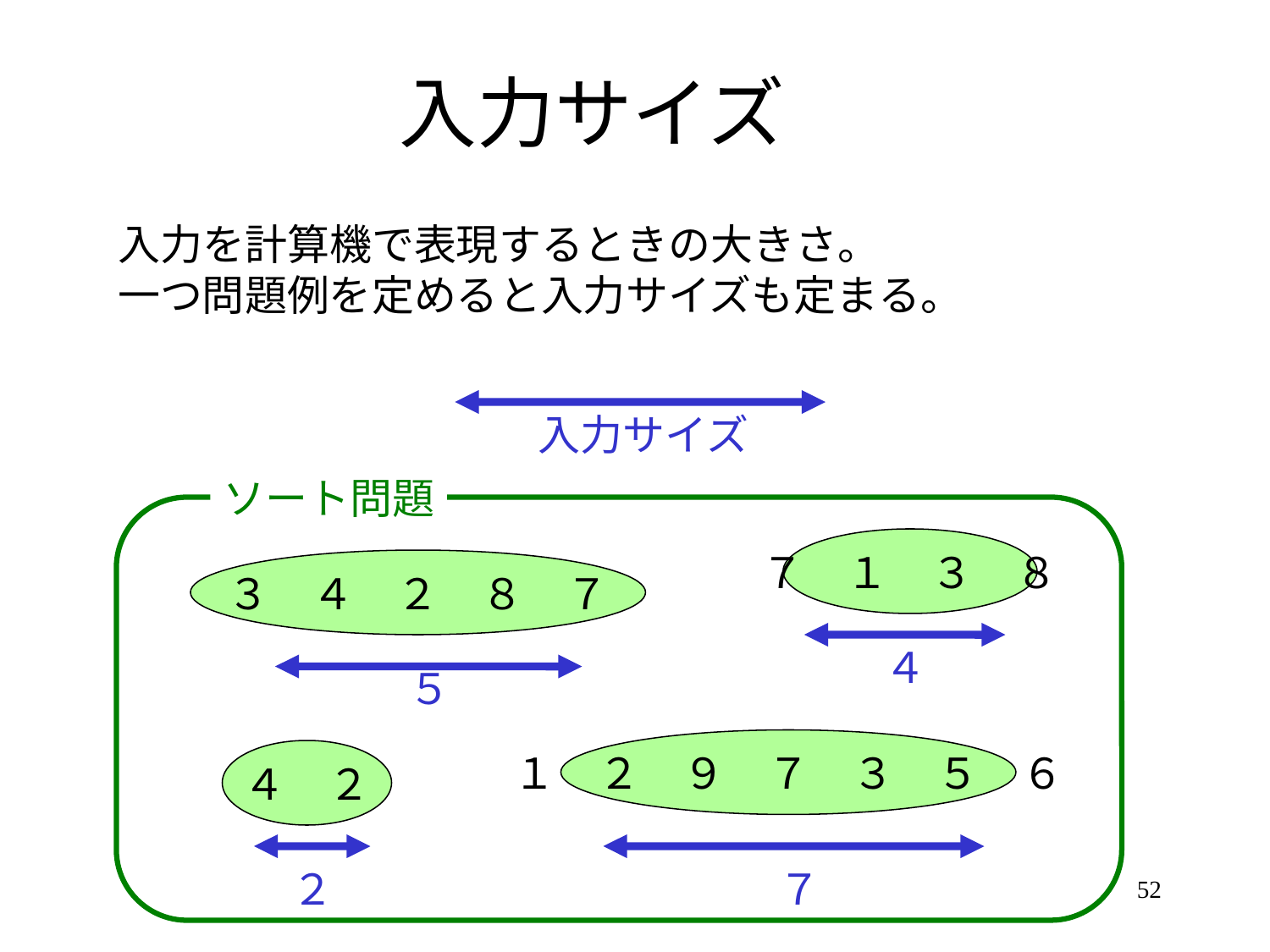

# 入力サイズ
入力を計算機で表現するときの大きさ。
一つ問題例を定めると入力サイズも定まる。

入力サイズ
ソート問題

７　１　３　８
３　４　２　８　７

４
５

１　２　９　７　３　５　６
４　２

２
７
52